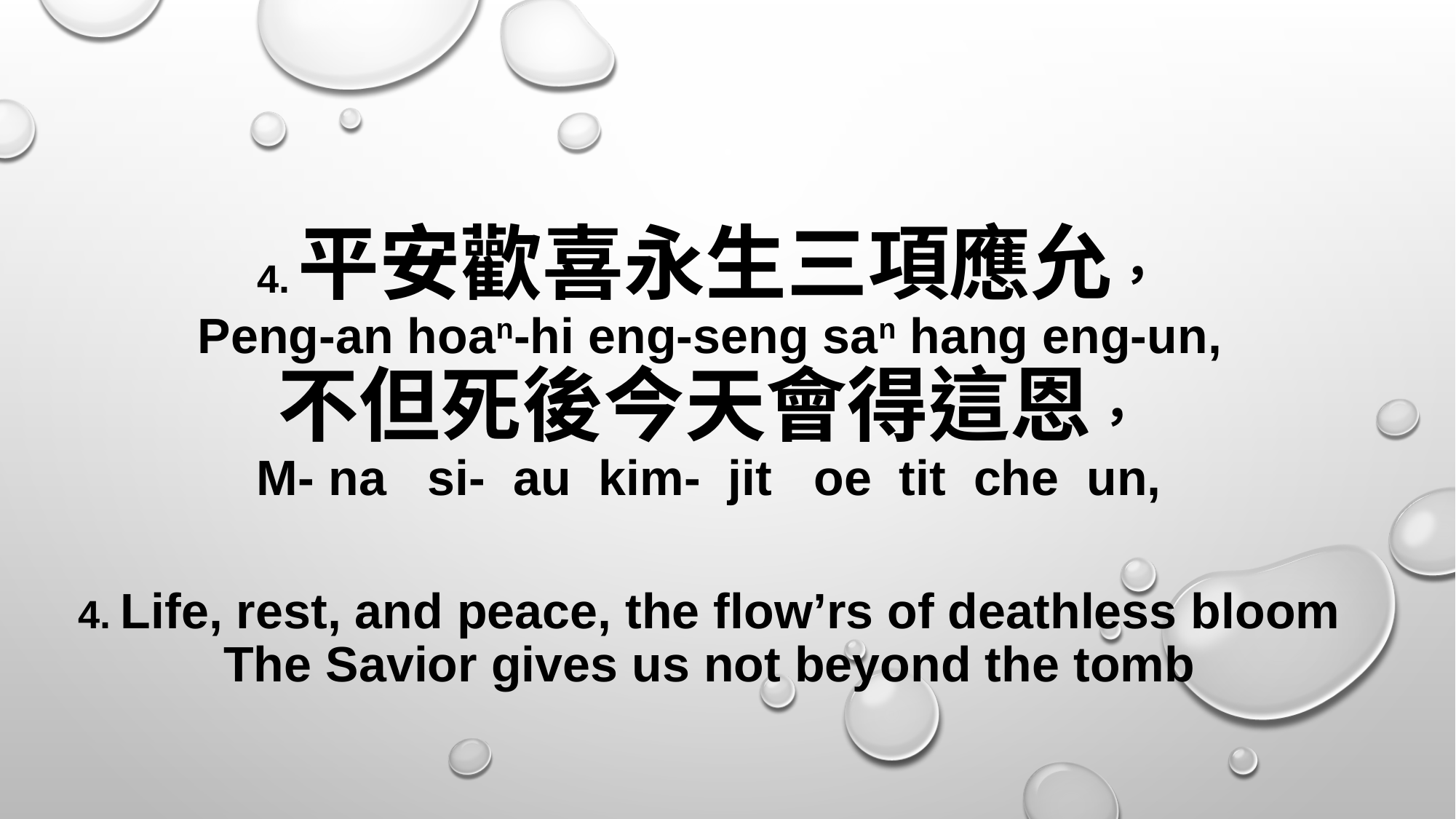

# 4.平安歡喜永生三項應允， Peng-an hoan-hi eng-seng san hang eng-un, 不但死後今天會得這恩， M- na   si-  au  kim-  jit   oe  tit  che  un, 4. Life, rest, and peace, the flow’rs of deathless bloom The Savior gives us not beyond the tomb